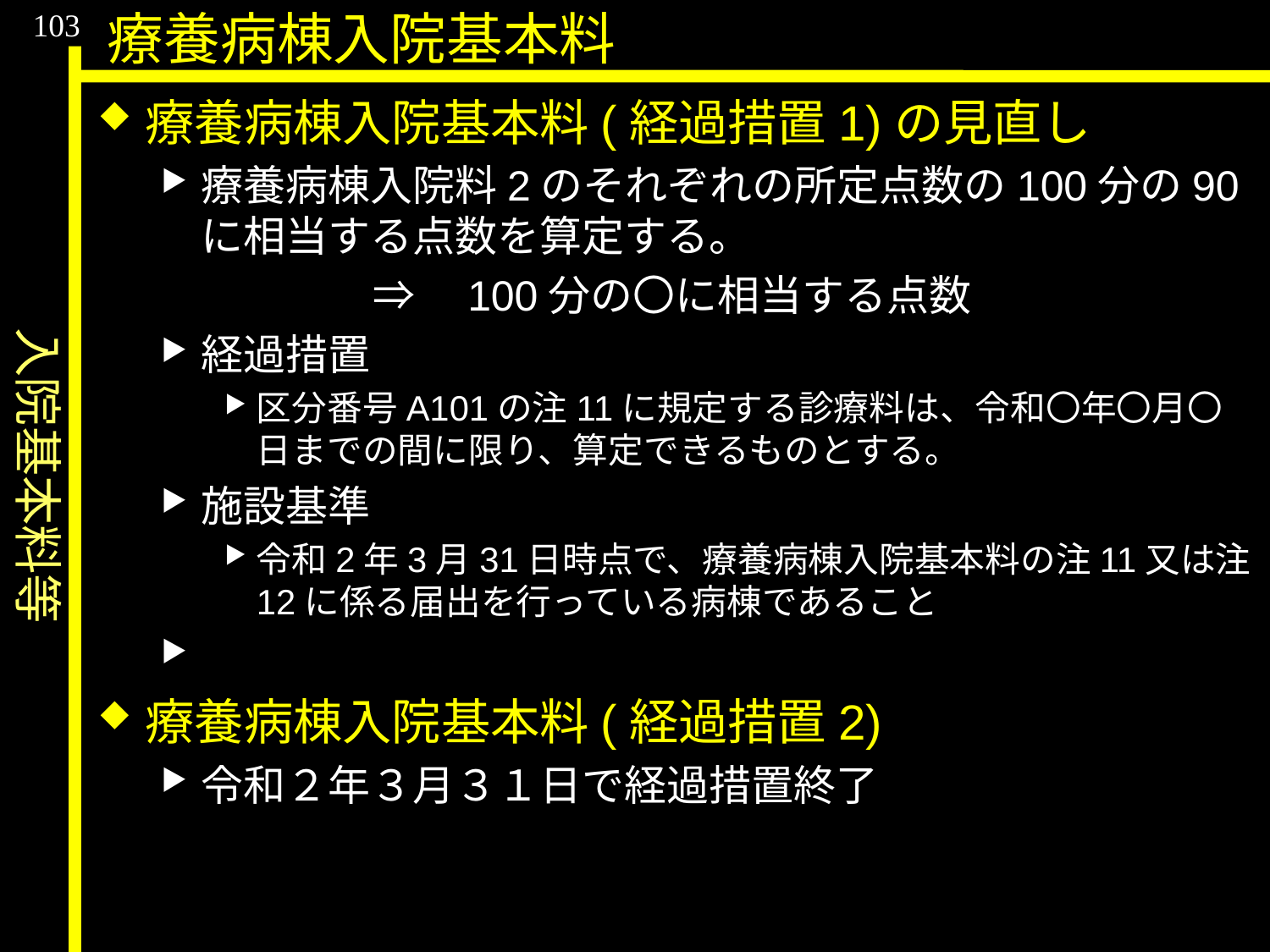

入院基本料等
103
療養病棟入院基本料

療養病棟入院基本料(経過措置1)の見直し
療養病棟入院料2のそれぞれの所定点数の100分の90に相当する点数を算定する。
　　　　　⇒　100分の〇に相当する点数
経過措置
区分番号A101の注11に規定する診療料は、令和〇年〇月〇日までの間に限り、算定できるものとする。
施設基準
令和2年3月31日時点で、療養病棟入院基本料の注11又は注12に係る届出を行っている病棟であること

療養病棟入院基本料(経過措置2)
令和２年３月３１日で経過措置終了